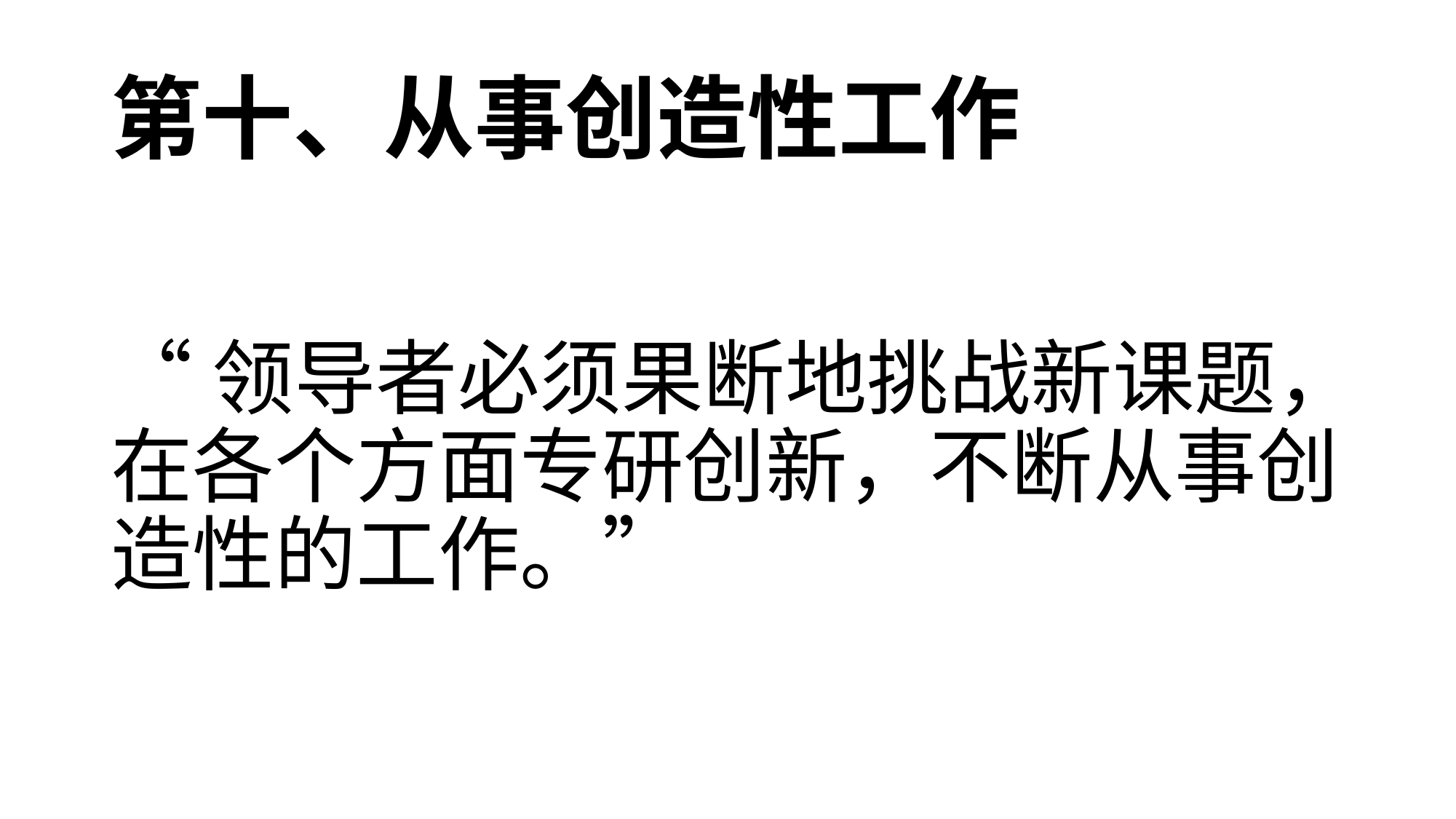

# 第十、从事创造性工作

“领导者必须果断地挑战新课题，在各个方面专研创新，不断从事创造性的工作。”